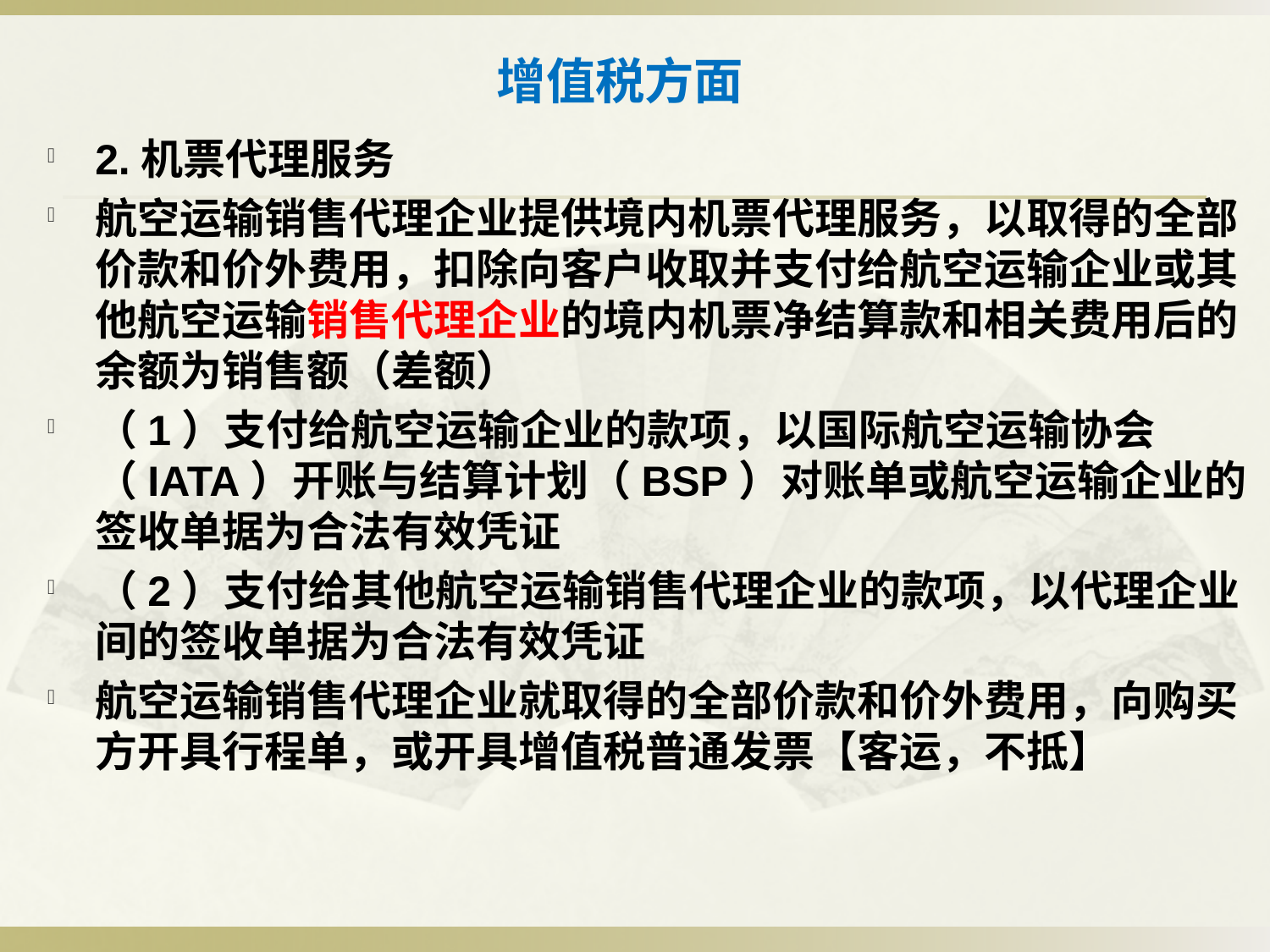

# 增值税方面
2.机票代理服务
航空运输销售代理企业提供境内机票代理服务，以取得的全部价款和价外费用，扣除向客户收取并支付给航空运输企业或其他航空运输销售代理企业的境内机票净结算款和相关费用后的余额为销售额（差额）
（1）支付给航空运输企业的款项，以国际航空运输协会（IATA）开账与结算计划（BSP）对账单或航空运输企业的签收单据为合法有效凭证
（2）支付给其他航空运输销售代理企业的款项，以代理企业间的签收单据为合法有效凭证
航空运输销售代理企业就取得的全部价款和价外费用，向购买方开具行程单，或开具增值税普通发票【客运，不抵】